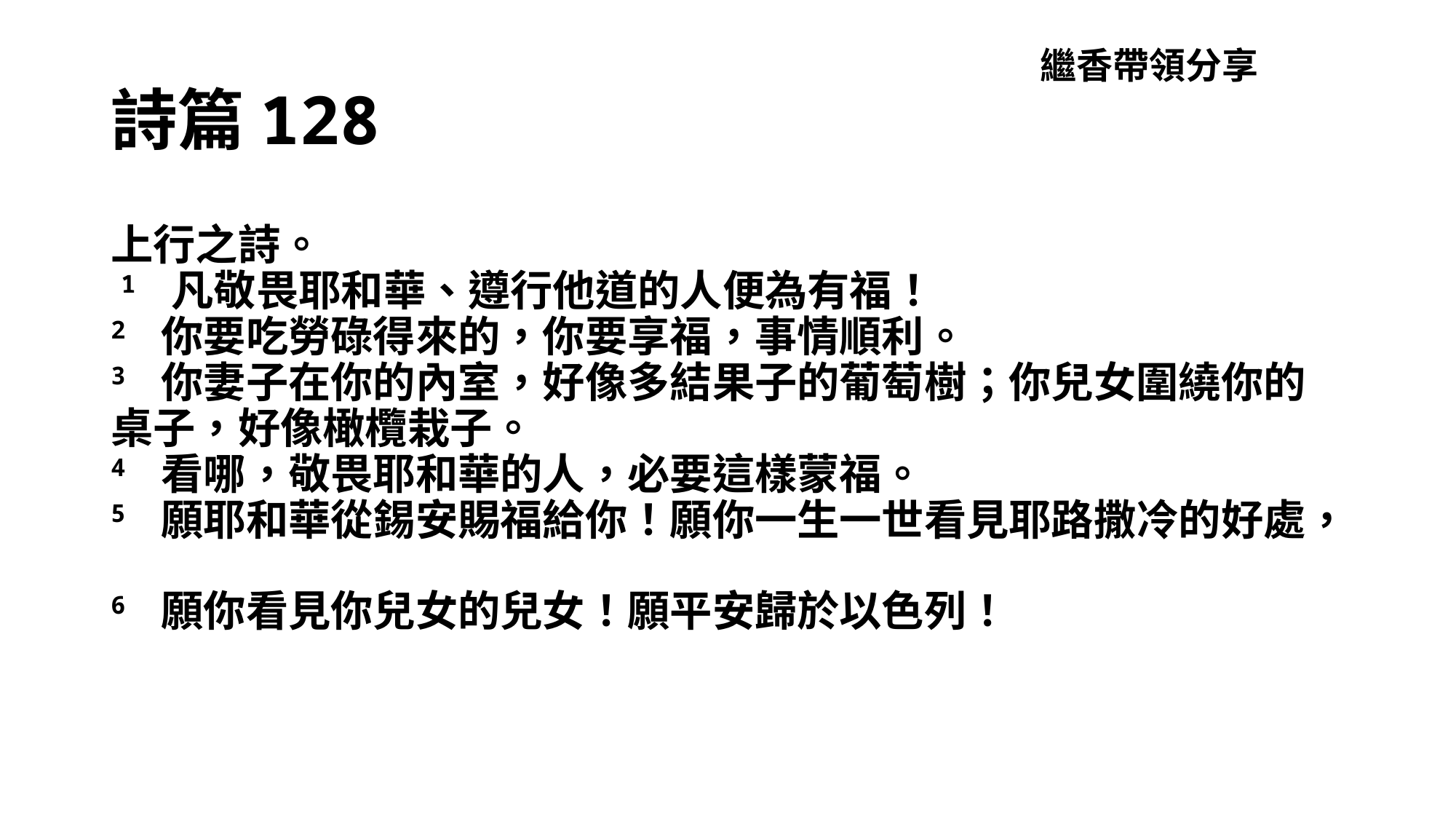

繼香帶領分享
# 詩篇128
上行之詩。
​1 凡敬畏耶和華、遵行他道的人便為有福！
2 你要吃勞碌得來的，你要享福，事情順利。
3 你妻子在你的內室，好像多結果子的葡萄樹；你兒女圍繞你的桌子，好像橄欖栽子。
4 看哪，敬畏耶和華的人，必要這樣蒙福。
5 願耶和華從錫安賜福給你！願你一生一世看見耶路撒冷的好處，
6 願你看見你兒女的兒女！願平安歸於以色列！